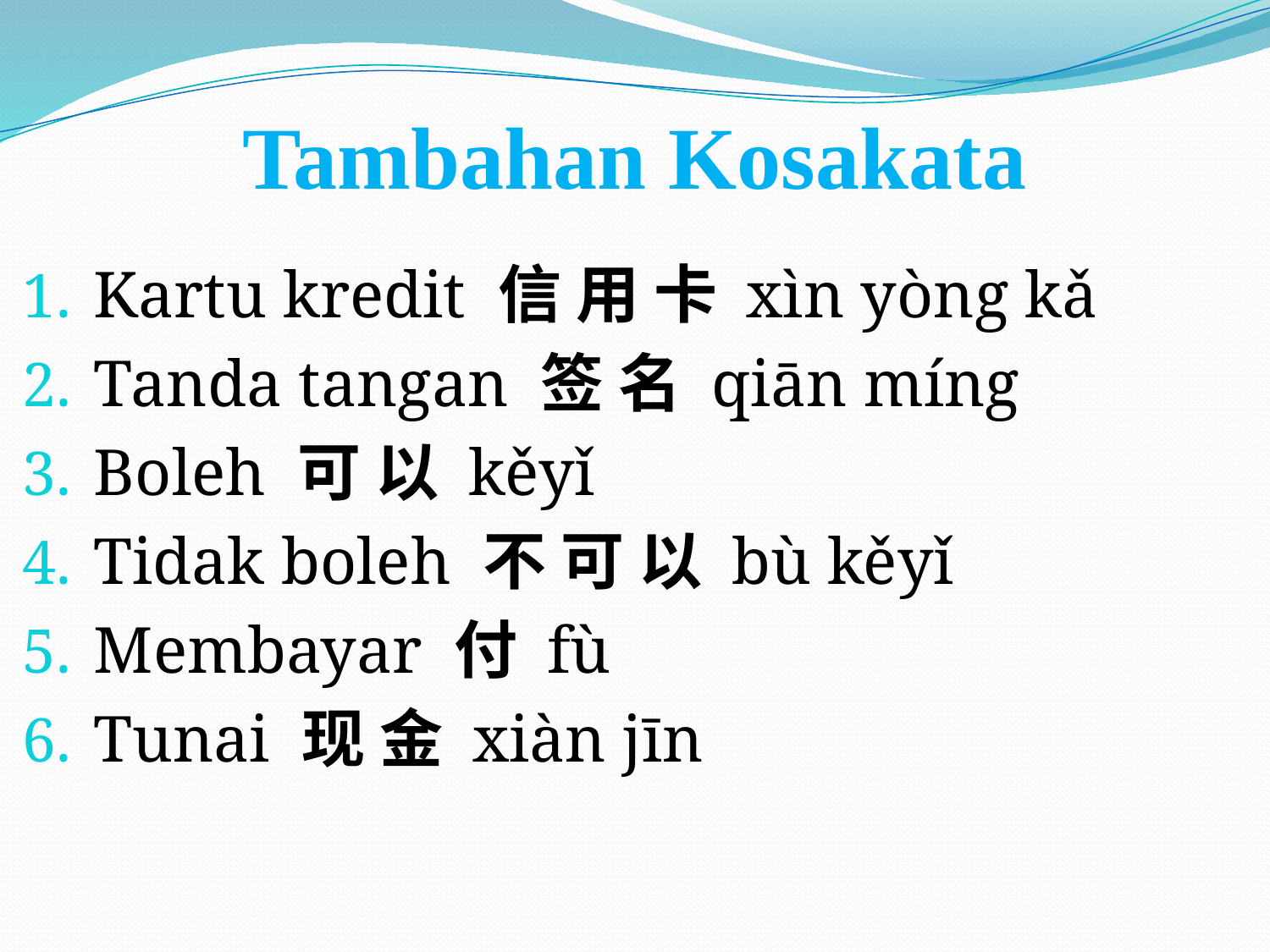

# Tambahan Kosakata
Kartu kredit 信 用 卡 xìn yòng kǎ
Tanda tangan 签 名 qiān míng
Boleh 可 以 kěyǐ
Tidak boleh 不 可 以 bù kěyǐ
Membayar 付 fù
Tunai 现 金 xiàn jīn